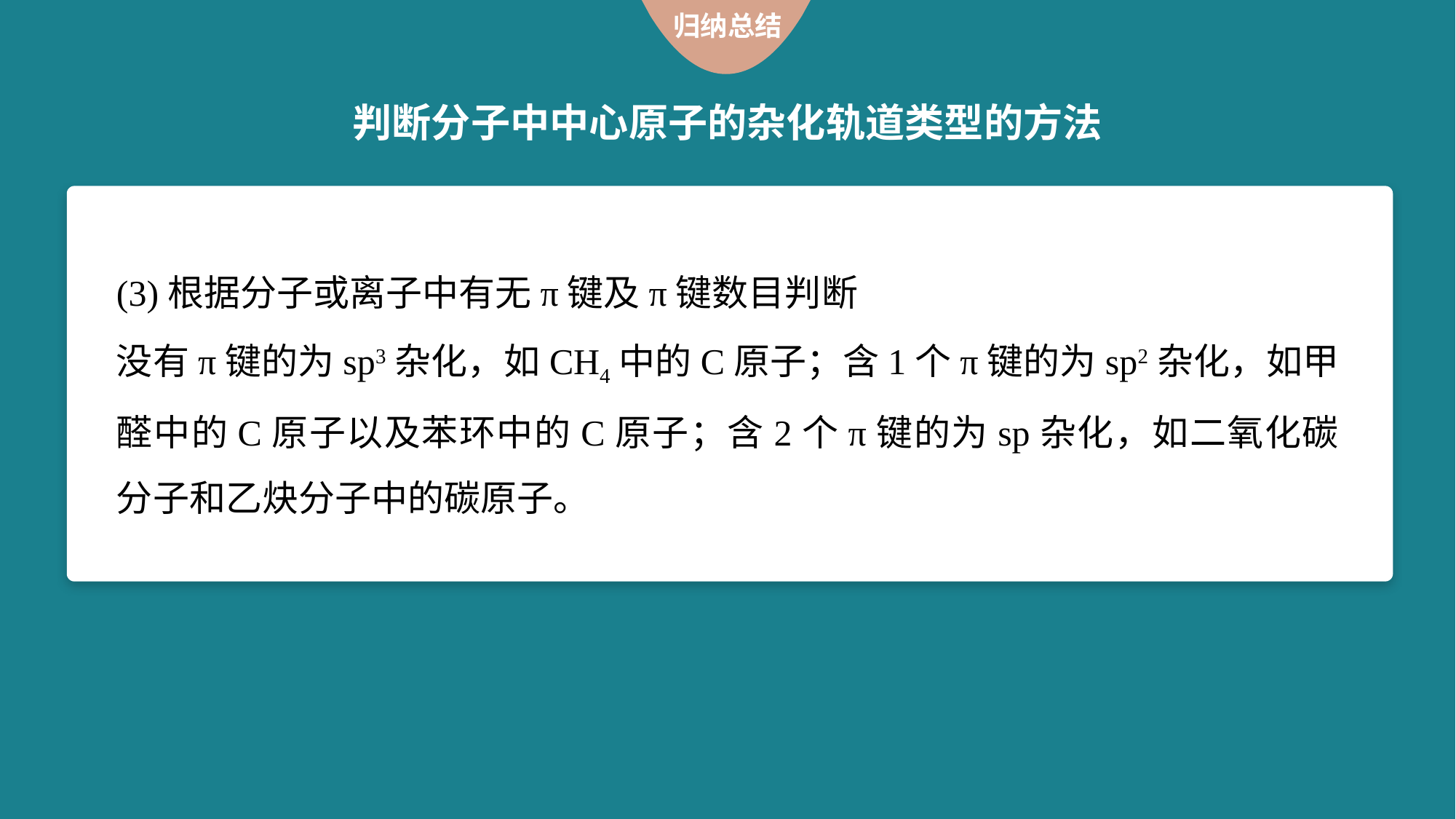

归纳总结
判断分子中中心原子的杂化轨道类型的方法

(3)根据分子或离子中有无π键及π键数目判断
没有π键的为sp3杂化，如CH4中的C原子；含1个π键的为sp2杂化，如甲醛中的C原子以及苯环中的C原子；含2个π键的为sp杂化，如二氧化碳分子和乙炔分子中的碳原子。